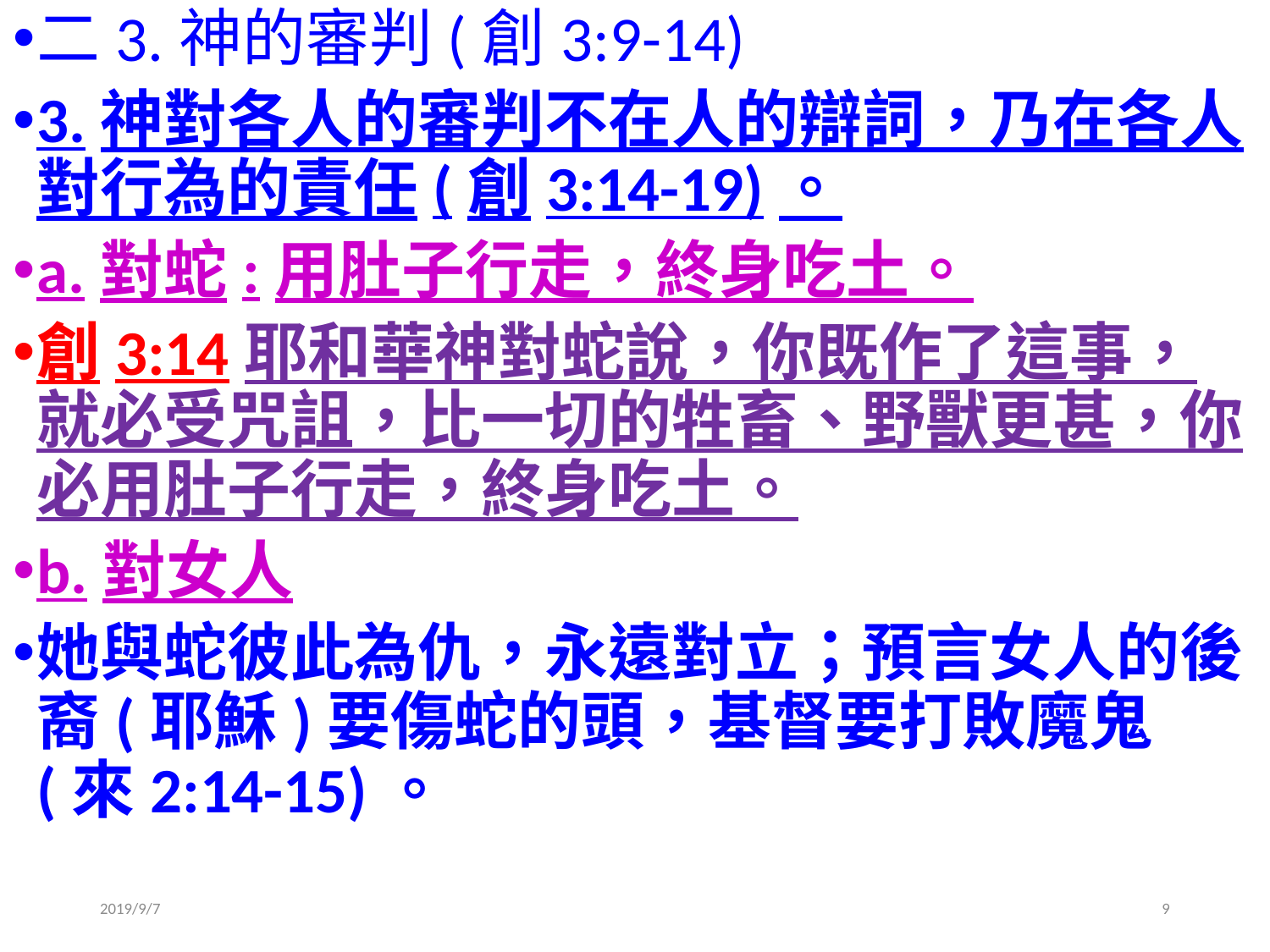

二3.神的審判(創3:9-14)
3.神對各人的審判不在人的辯詞，乃在各人對行為的責任(創3:14-19)。
a.對蛇:用肚子行走，終身吃土。
創3:14耶和華神對蛇說，你既作了這事，就必受咒詛，比一切的牲畜、野獸更甚，你必用肚子行走，終身吃土。
b.對女人
她與蛇彼此為仇，永遠對立；預言女人的後裔(耶穌)要傷蛇的頭，基督要打敗魔鬼(來2:14-15)。

2019/9/7
9